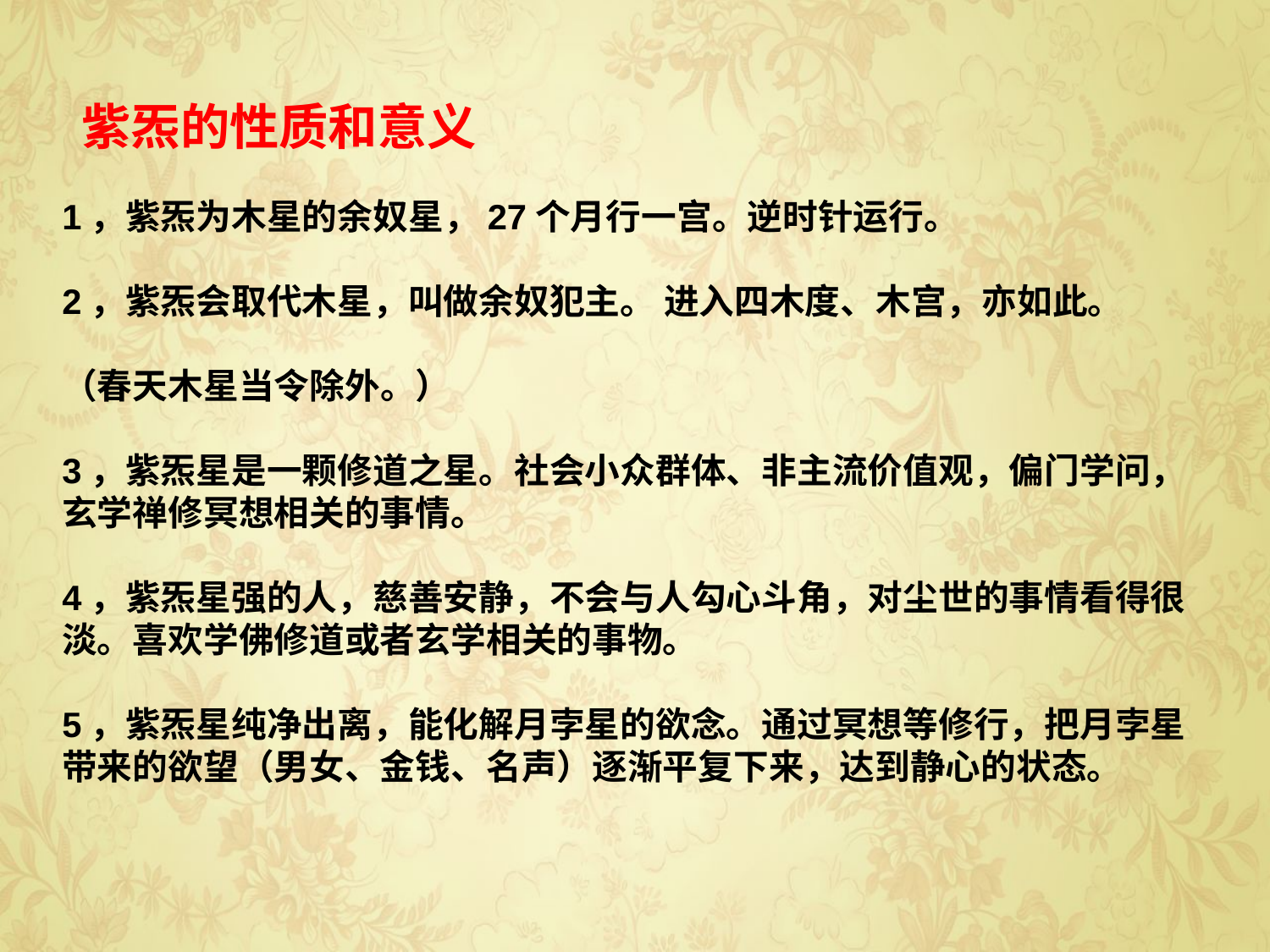

紫炁的性质和意义
1，紫炁为木星的余奴星，27个月行一宫。逆时针运行。

2，紫炁会取代木星，叫做余奴犯主。 进入四木度、木宫，亦如此。

（春天木星当令除外。）

3，紫炁星是一颗修道之星。社会小众群体、非主流价值观，偏门学问，玄学禅修冥想相关的事情。

4，紫炁星强的人，慈善安静，不会与人勾心斗角，对尘世的事情看得很淡。喜欢学佛修道或者玄学相关的事物。

5，紫炁星纯净出离，能化解月孛星的欲念。通过冥想等修行，把月孛星带来的欲望（男女、金钱、名声）逐渐平复下来，达到静心的状态。